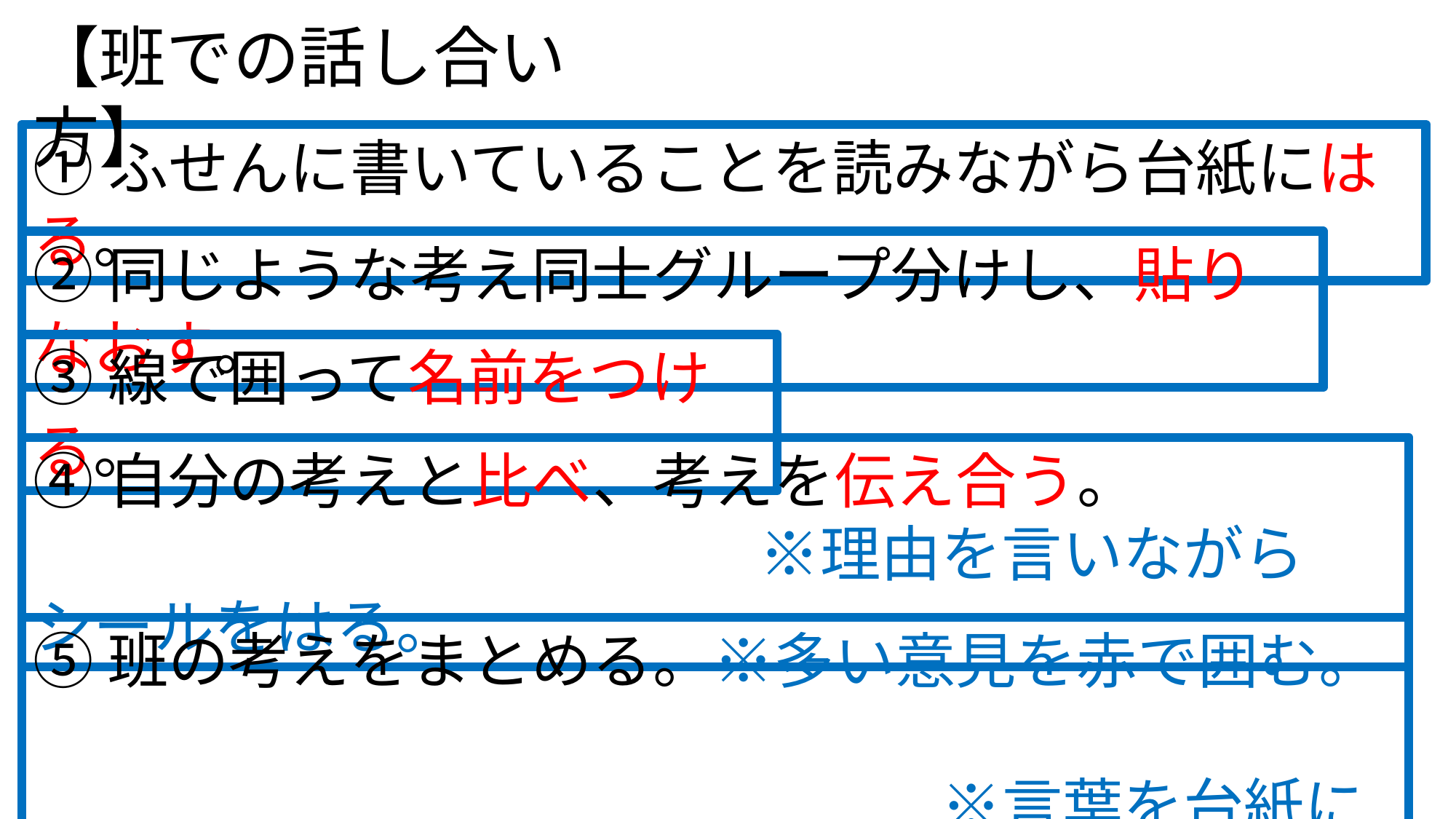

【班での話し合い方】
①ふせんに書いていることを読みながら台紙にはる。
②同じような考え同士グループ分けし、貼りなおす。
③線で囲って名前をつける。
④自分の考えと比べ、考えを伝え合う。
　　　　　　　　　　　　※理由を言いながらシールをはる。
⑤班の考えをまとめる。※多い意見を赤で囲む。
　　　　　　　　　　　　　　　※言葉を台紙に書き加える。